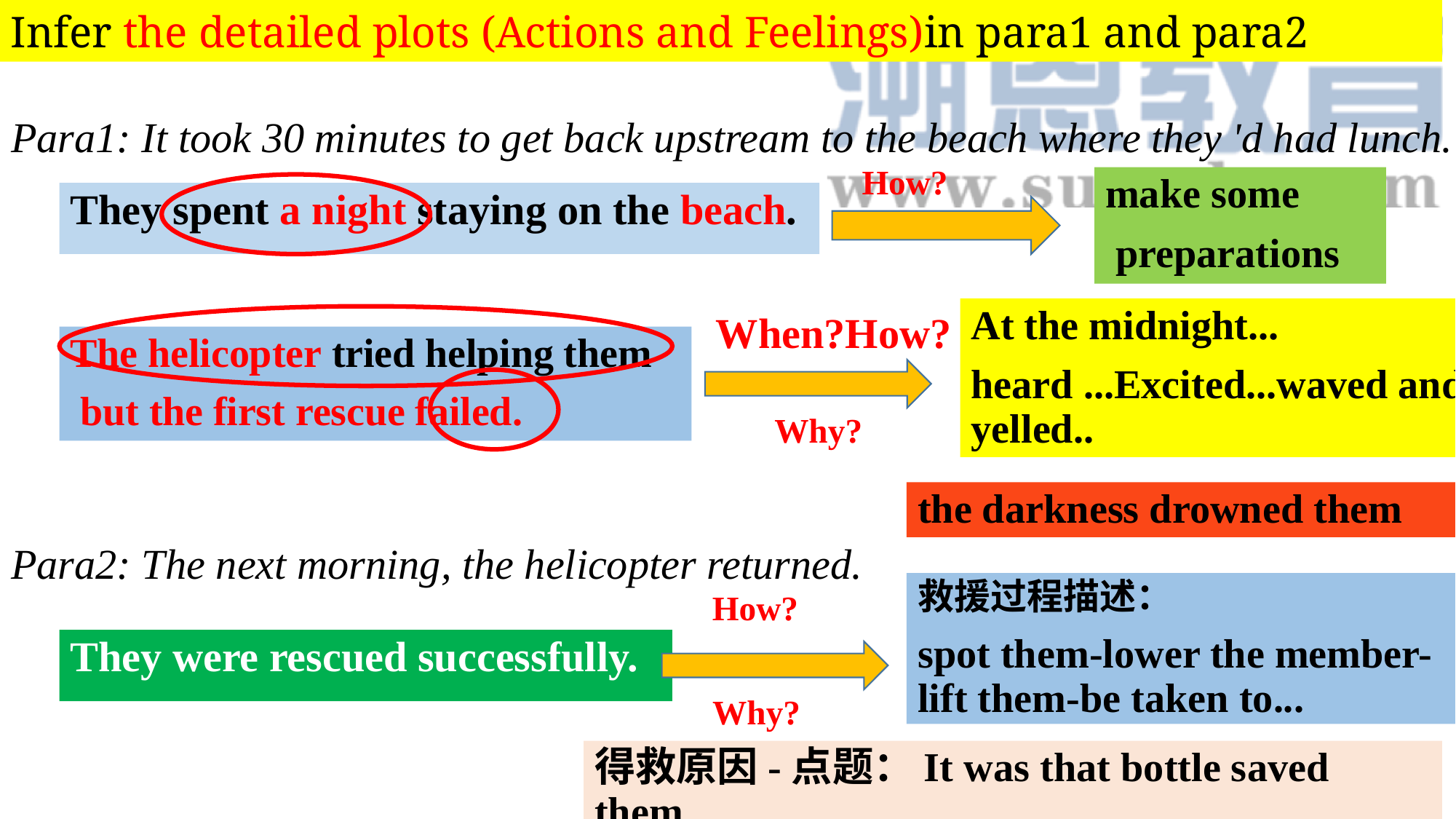

Infer the detailed plots (Actions and Feelings)in para1 and para2
Para1: It took 30 minutes to get back upstream to the beach where they 'd had lunch.

Para2: The next morning, the helicopter returned.

How?
make some
 preparations

They spent a night staying on the beach.

At the midnight...
heard ...Excited...waved and yelled..

When?How?
The helicopter tried helping them
 but the first rescue failed.

Why?
the darkness drowned them

救援过程描述：
spot them-lower the member-lift them-be taken to...
How?
They were rescued successfully.
Why?
得救原因-点题：It was that bottle saved them.